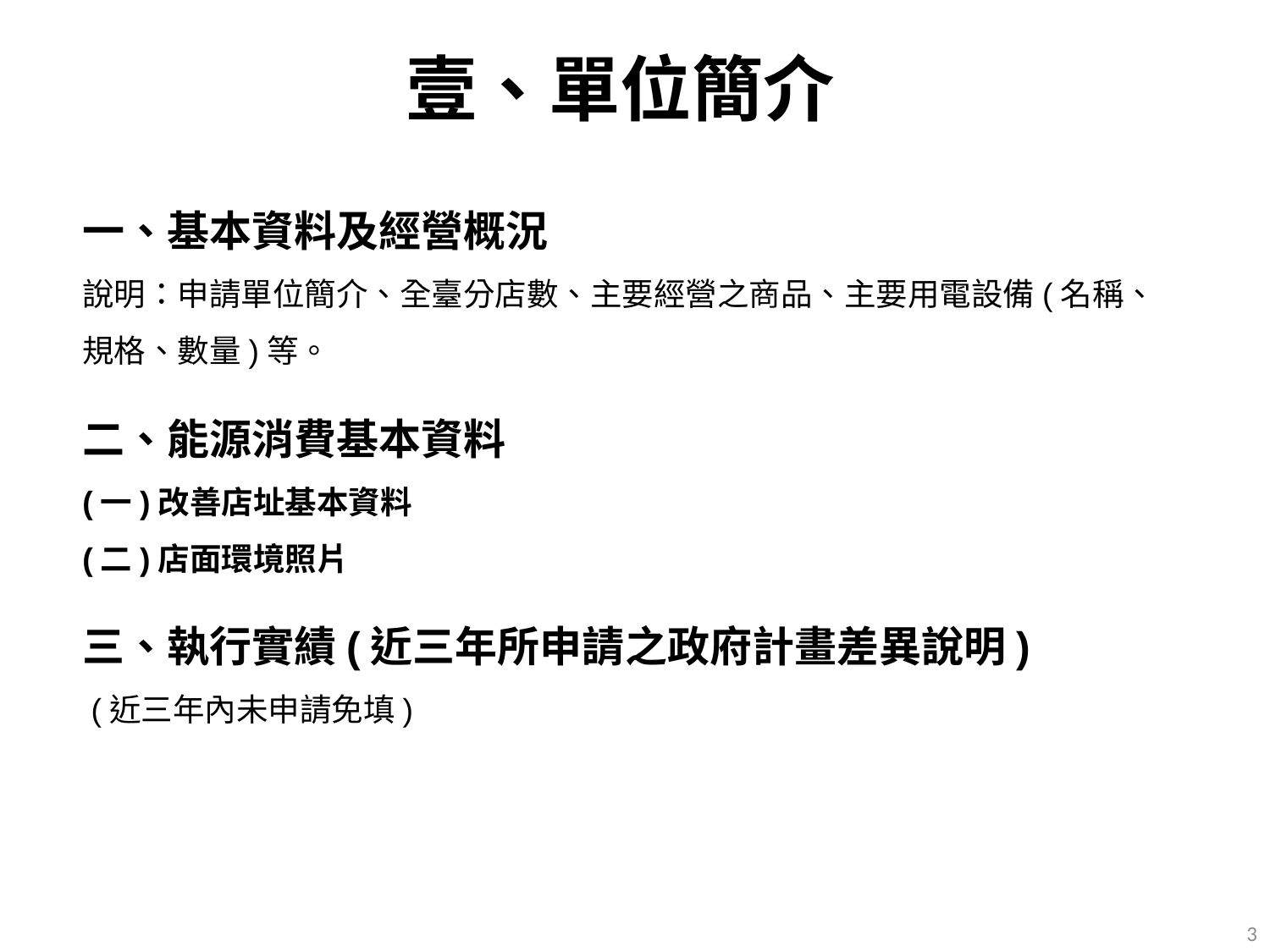

# 壹、單位簡介
一、基本資料及經營概況
說明：申請單位簡介、全臺分店數、主要經營之商品、主要用電設備(名稱、規格、數量)等。
二、能源消費基本資料
(一)改善店址基本資料
(二)店面環境照片
三、執行實績(近三年所申請之政府計畫差異說明)
 (近三年內未申請免填)
3